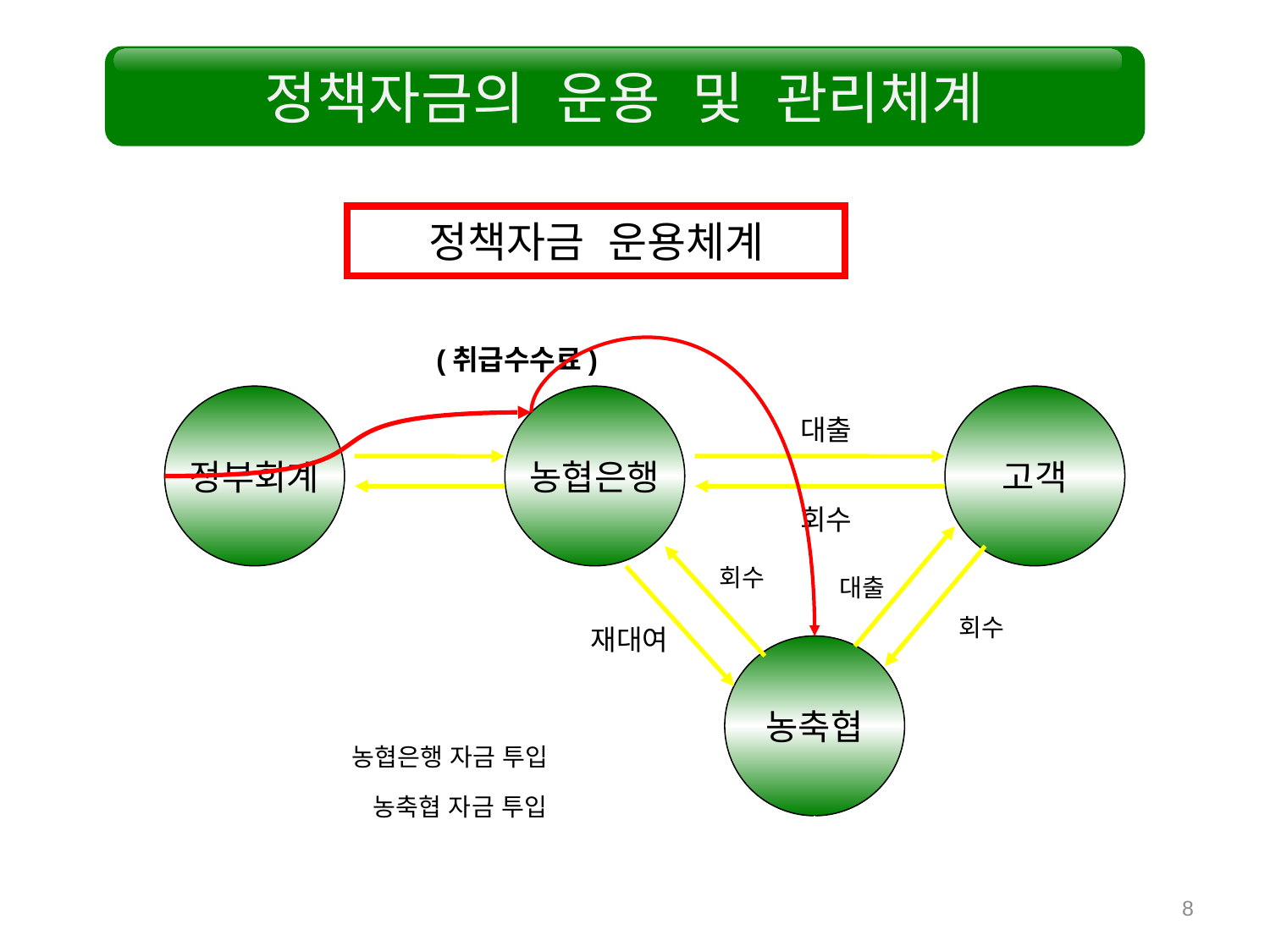

정책자금의  운용  및  관리체계

정책자금  운용체계
(취급수수료)
정부회계
농협은행
대여

회수
고객
대출

회수

회수

대출
회수
재대여
농축협
농협은행 자금 투입
농축협 자금 투입
8